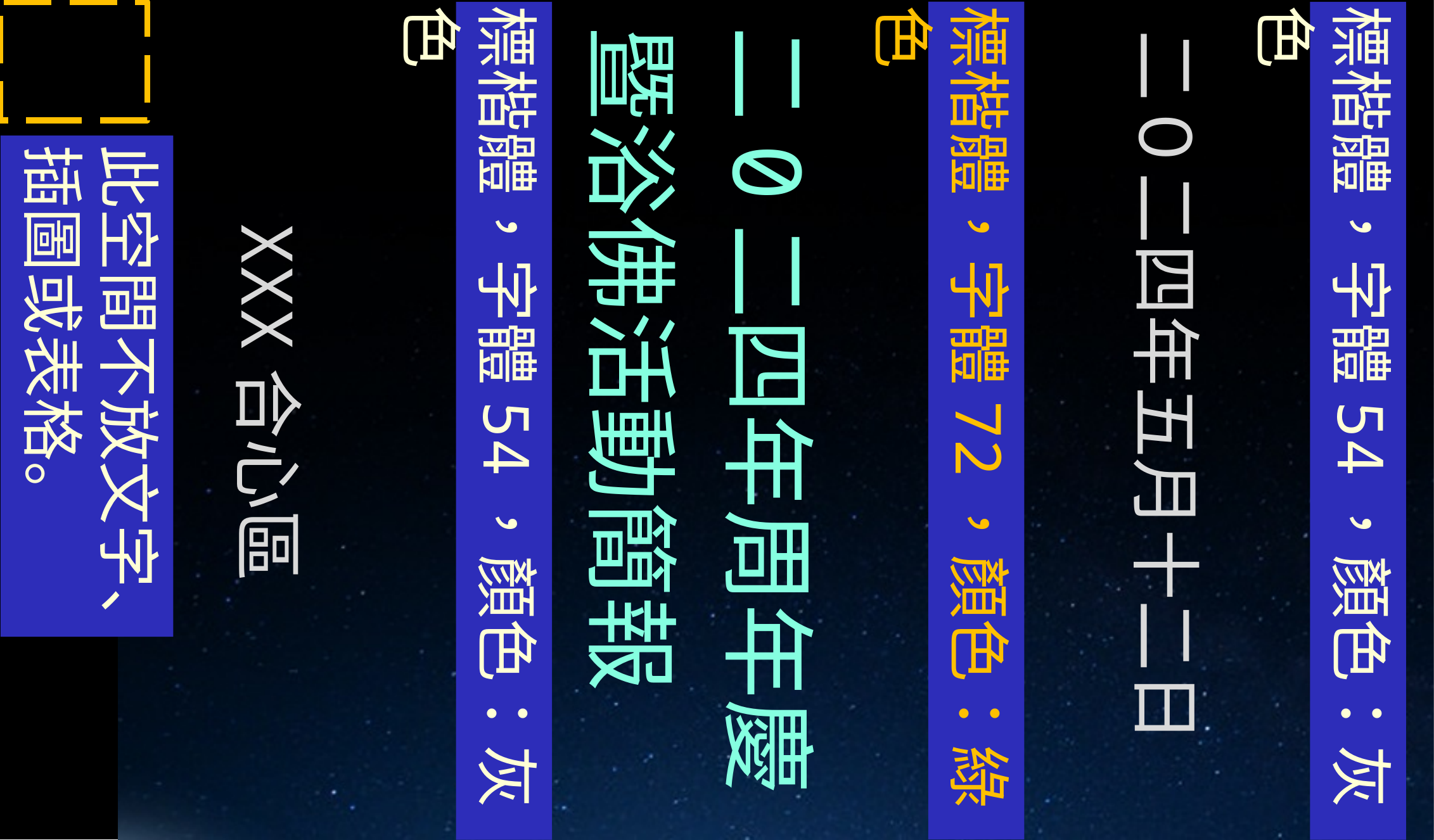

XXX合心區
標楷體，字體72，顏色：綠色

標楷體，字體54，顏色：灰色
標楷體，字體54，顏色：灰色
二0二四年周年慶暨浴佛活動簡報
二０二四年五月十二日
此空間不放文字、插圖或表格。